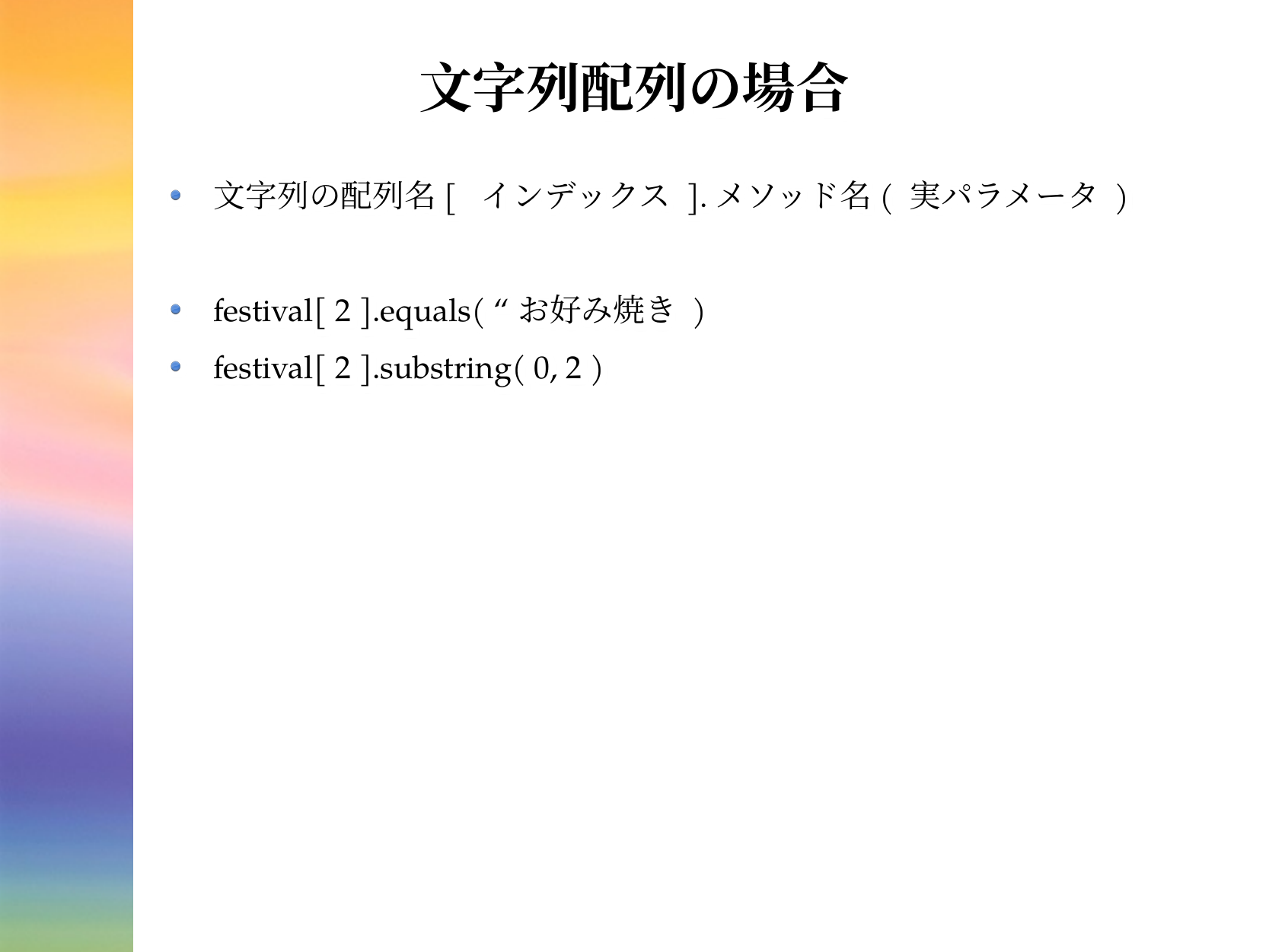

# 文字列配列の場合
文字列の配列名[  インデックス ].メソッド名( 実パラメータ )

festival[ 2 ].equals( “お好み焼き )
festival[ 2 ].substring( 0, 2 )